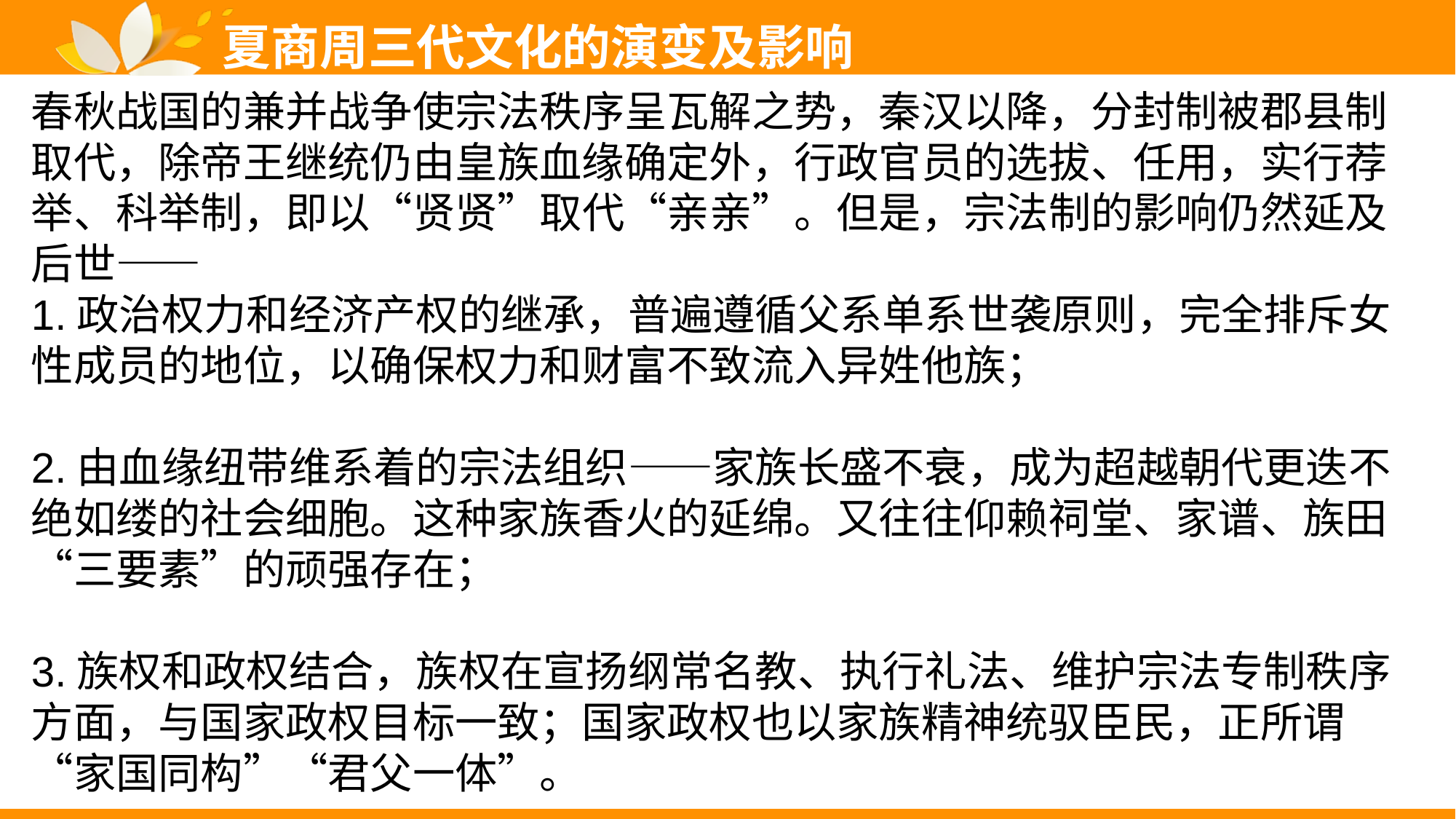

夏商周三代文化的演变及影响
春秋战国的兼并战争使宗法秩序呈瓦解之势，秦汉以降，分封制被郡县制取代，除帝王继统仍由皇族血缘确定外，行政官员的选拔、任用，实行荐举、科举制，即以“贤贤”取代“亲亲”。但是，宗法制的影响仍然延及后世——
1.政治权力和经济产权的继承，普遍遵循父系单系世袭原则，完全排斥女性成员的地位，以确保权力和财富不致流入异姓他族；

2.由血缘纽带维系着的宗法组织——家族长盛不衰，成为超越朝代更迭不绝如缕的社会细胞。这种家族香火的延绵。又往往仰赖祠堂、家谱、族田“三要素”的顽强存在；

3.族权和政权结合，族权在宣扬纲常名教、执行礼法、维护宗法专制秩序方面，与国家政权目标一致；国家政权也以家族精神统驭臣民，正所谓“家国同构”“君父一体”。